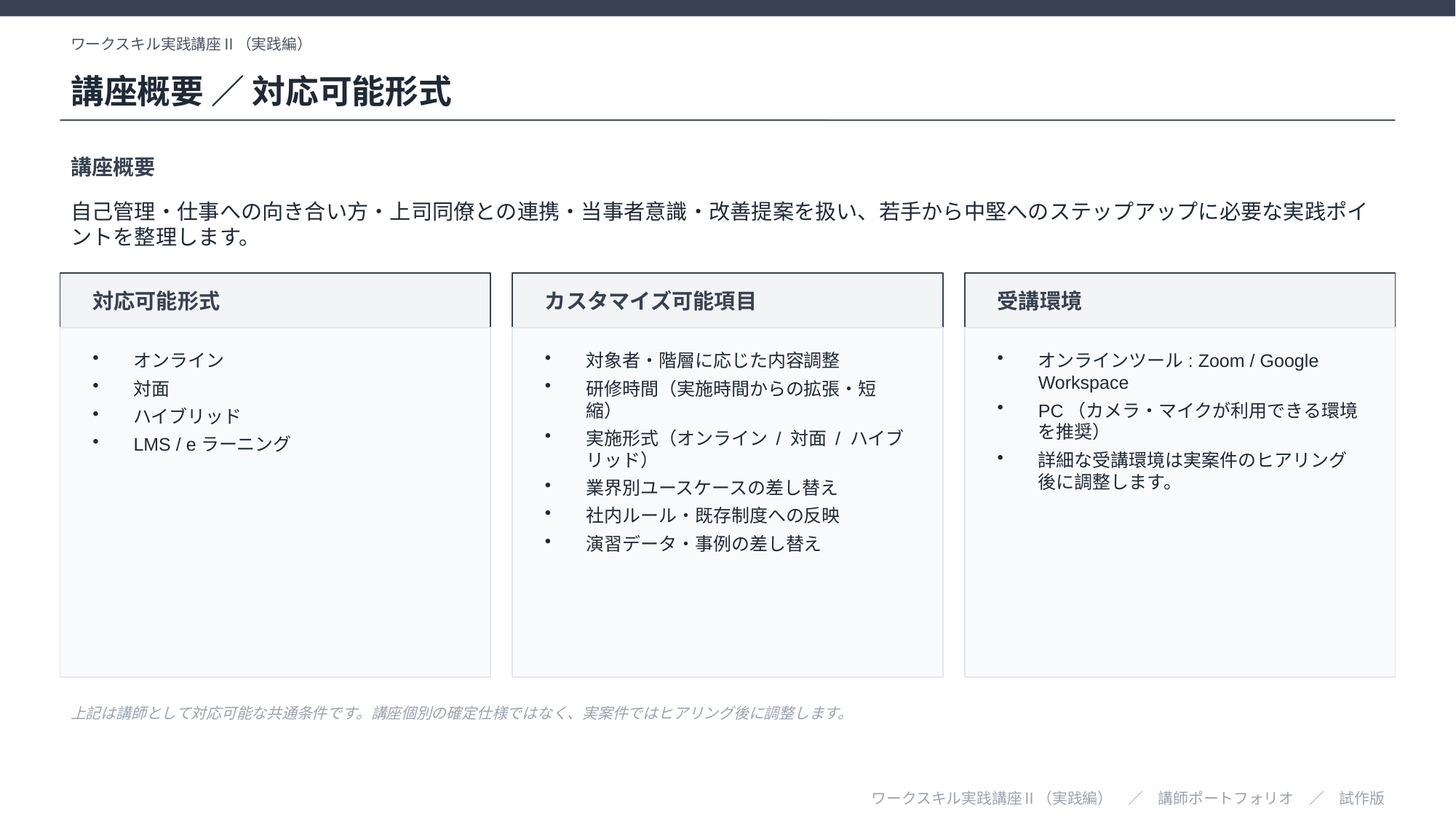

ワークスキル実践講座Ⅱ（実践編）
講座概要 ／ 対応可能形式

講座概要
自己管理・仕事への向き合い方・上司同僚との連携・当事者意識・改善提案を扱い、若手から中堅へのステップアップに必要な実践ポイントを整理します。

対応可能形式

カスタマイズ可能項目

受講環境

オンライン
対面
ハイブリッド
LMS / eラーニング
対象者・階層に応じた内容調整
研修時間（実施時間からの拡張・短縮）
実施形式（オンライン / 対面 / ハイブリッド）
業界別ユースケースの差し替え
社内ルール・既存制度への反映
演習データ・事例の差し替え
オンラインツール: Zoom / Google Workspace
PC（カメラ・マイクが利用できる環境を推奨）
詳細な受講環境は実案件のヒアリング後に調整します。
上記は講師として対応可能な共通条件です。講座個別の確定仕様ではなく、実案件ではヒアリング後に調整します。
ワークスキル実践講座Ⅱ（実践編）　／　講師ポートフォリオ　／　試作版